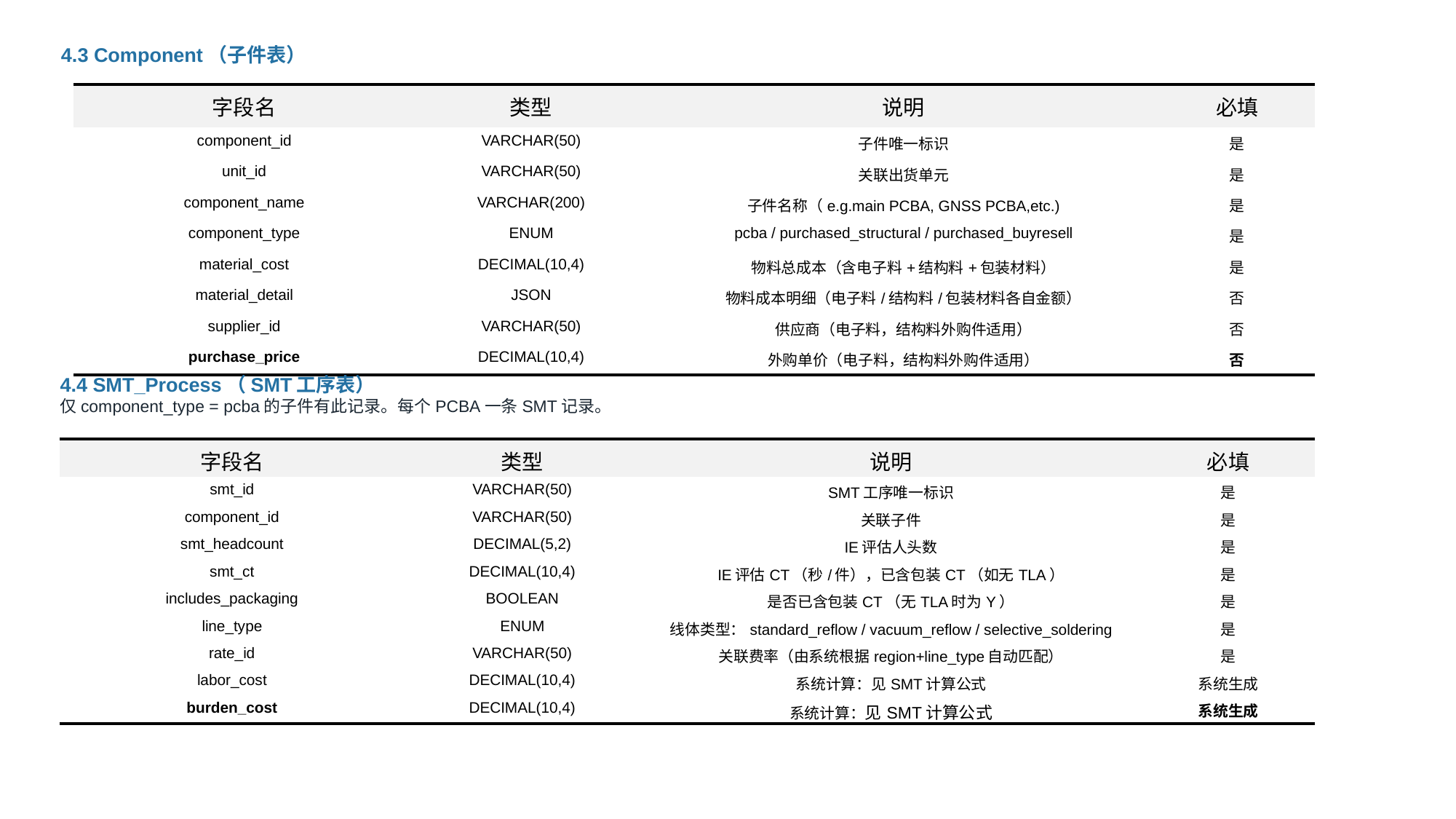

4.3 Component（子件表）

| 字段名 | 类型 | 说明 | 必填 |
| --- | --- | --- | --- |
| component\_id | VARCHAR(50) | 子件唯一标识 | 是 |
| unit\_id | VARCHAR(50) | 关联出货单元 | 是 |
| component\_name | VARCHAR(200) | 子件名称（e.g.main PCBA, GNSS PCBA,etc.) | 是 |
| component\_type | ENUM | pcba / purchased\_structural / purchased\_buyresell | 是 |
| material\_cost | DECIMAL(10,4) | 物料总成本（含电子料+结构料+包装材料） | 是 |
| material\_detail | JSON | 物料成本明细（电子料/结构料/包装材料各自金额） | 否 |
| supplier\_id | VARCHAR(50) | 供应商（电子料，结构料外购件适用） | 否 |
| purchase\_price | DECIMAL(10,4) | 外购单价（电子料，结构料外购件适用） | 否 |
4.4 SMT_Process（SMT工序表）
仅component_type = pcba的子件有此记录。每个PCBA一条SMT记录。
| 字段名 | 类型 | 说明 | 必填 |
| --- | --- | --- | --- |
| smt\_id | VARCHAR(50) | SMT工序唯一标识 | 是 |
| component\_id | VARCHAR(50) | 关联子件 | 是 |
| smt\_headcount | DECIMAL(5,2) | IE评估人头数 | 是 |
| smt\_ct | DECIMAL(10,4) | IE评估CT（秒/件），已含包装CT（如无TLA） | 是 |
| includes\_packaging | BOOLEAN | 是否已含包装CT（无TLA时为Y） | 是 |
| line\_type | ENUM | 线体类型：standard\_reflow / vacuum\_reflow / selective\_soldering | 是 |
| rate\_id | VARCHAR(50) | 关联费率（由系统根据region+line\_type自动匹配） | 是 |
| labor\_cost | DECIMAL(10,4) | 系统计算：见SMT计算公式 | 系统生成 |
| burden\_cost | DECIMAL(10,4) | 系统计算：见SMT计算公式 | 系统生成 |